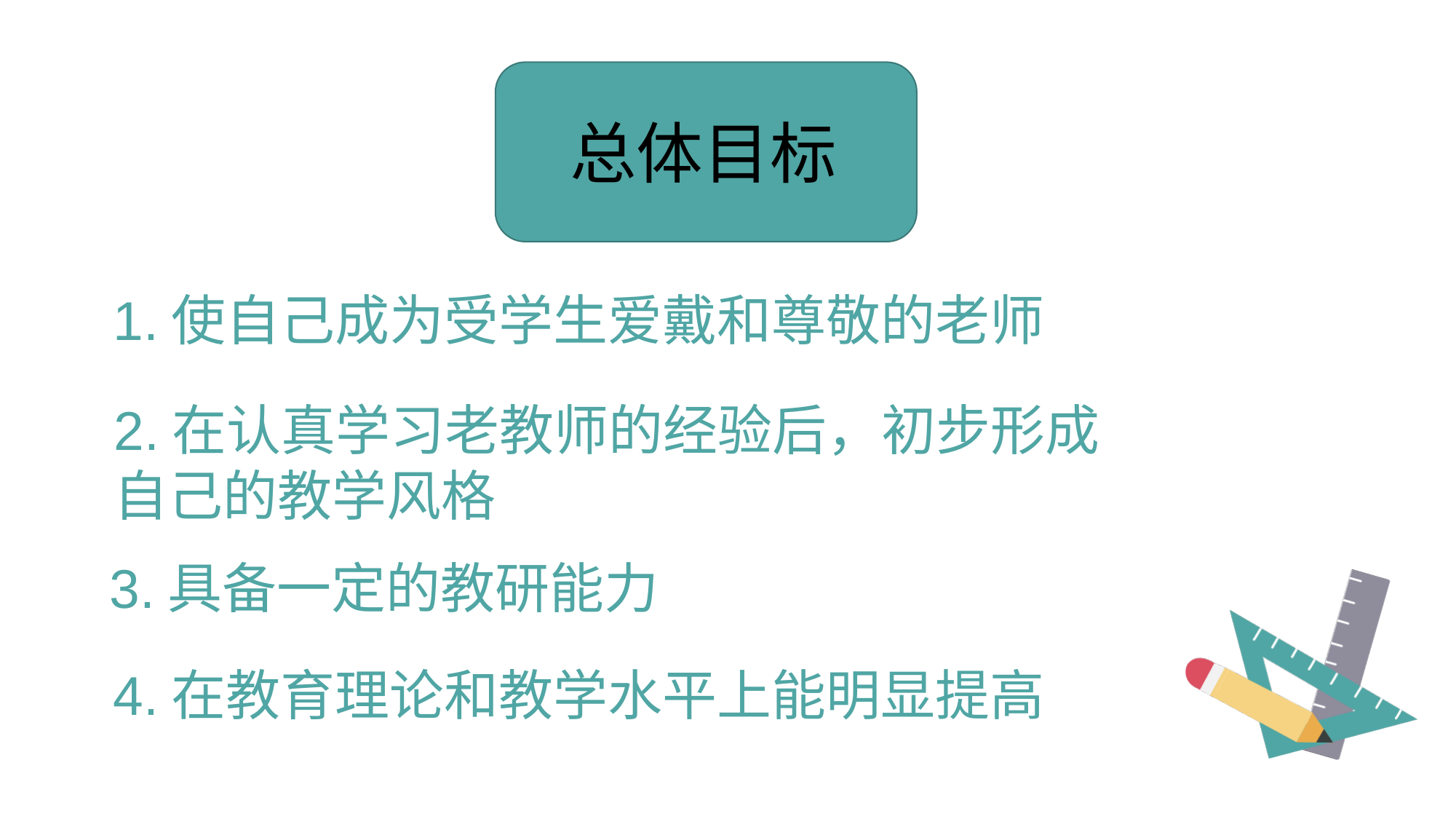

总体目标
1.使自己成为受学生爱戴和尊敬的老师
2.在认真学习老教师的经验后，初步形成自己的教学风格
3.具备一定的教研能力
4.在教育理论和教学水平上能明显提高